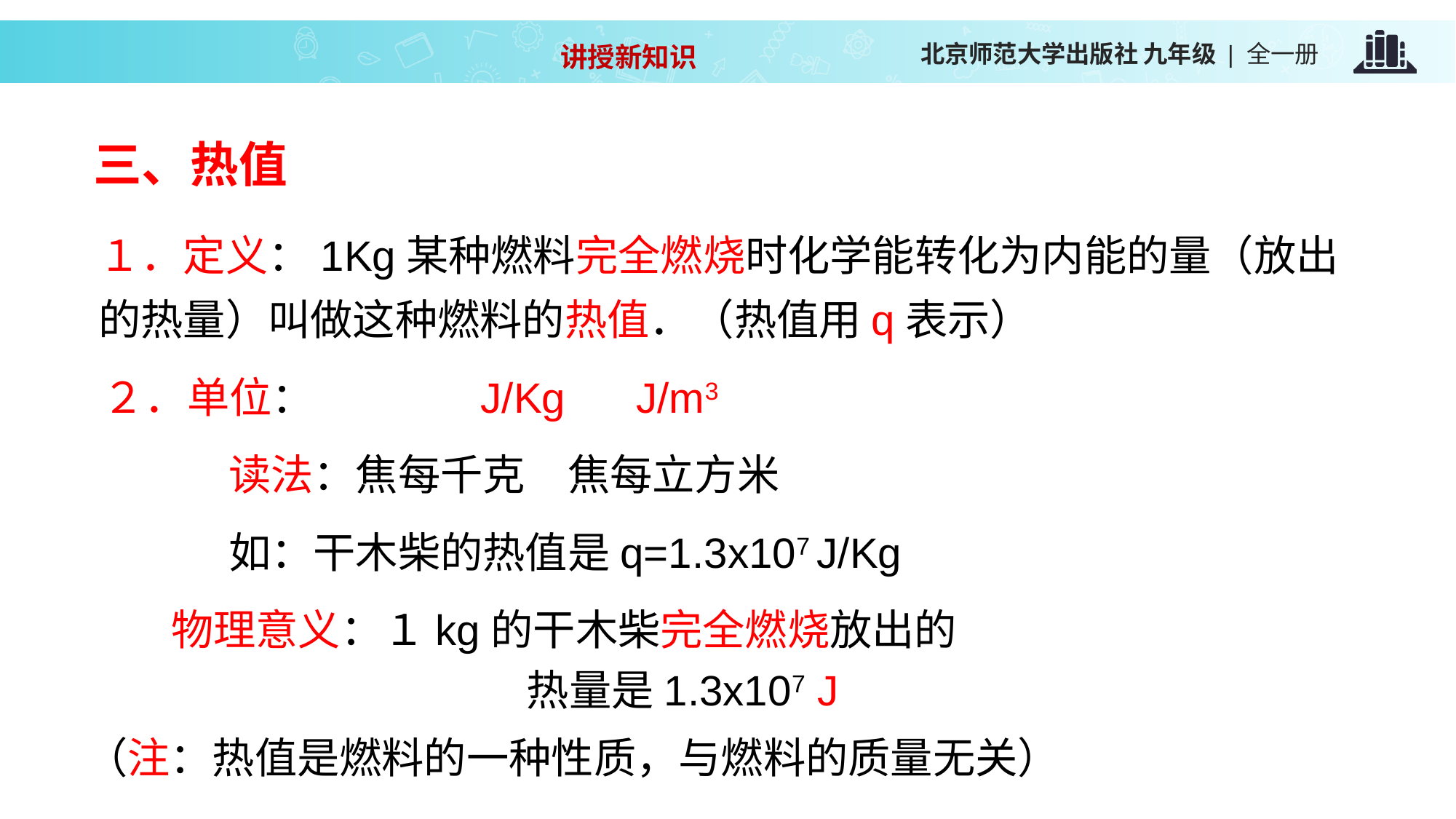

讲授新知识
三、热值
１．定义：1Kg某种燃料完全燃烧时化学能转化为内能的量（放出的热量）叫做这种燃料的热值．（热值用q表示）
２．单位：
J/Kg      J/m3
读法：焦每千克　焦每立方米
如：干木柴的热值是q=1.3x107 J/Kg
物理意义：１kg的干木柴完全燃烧放出的
热量是1.3x107 J
（注：热值是燃料的一种性质，与燃料的质量无关）